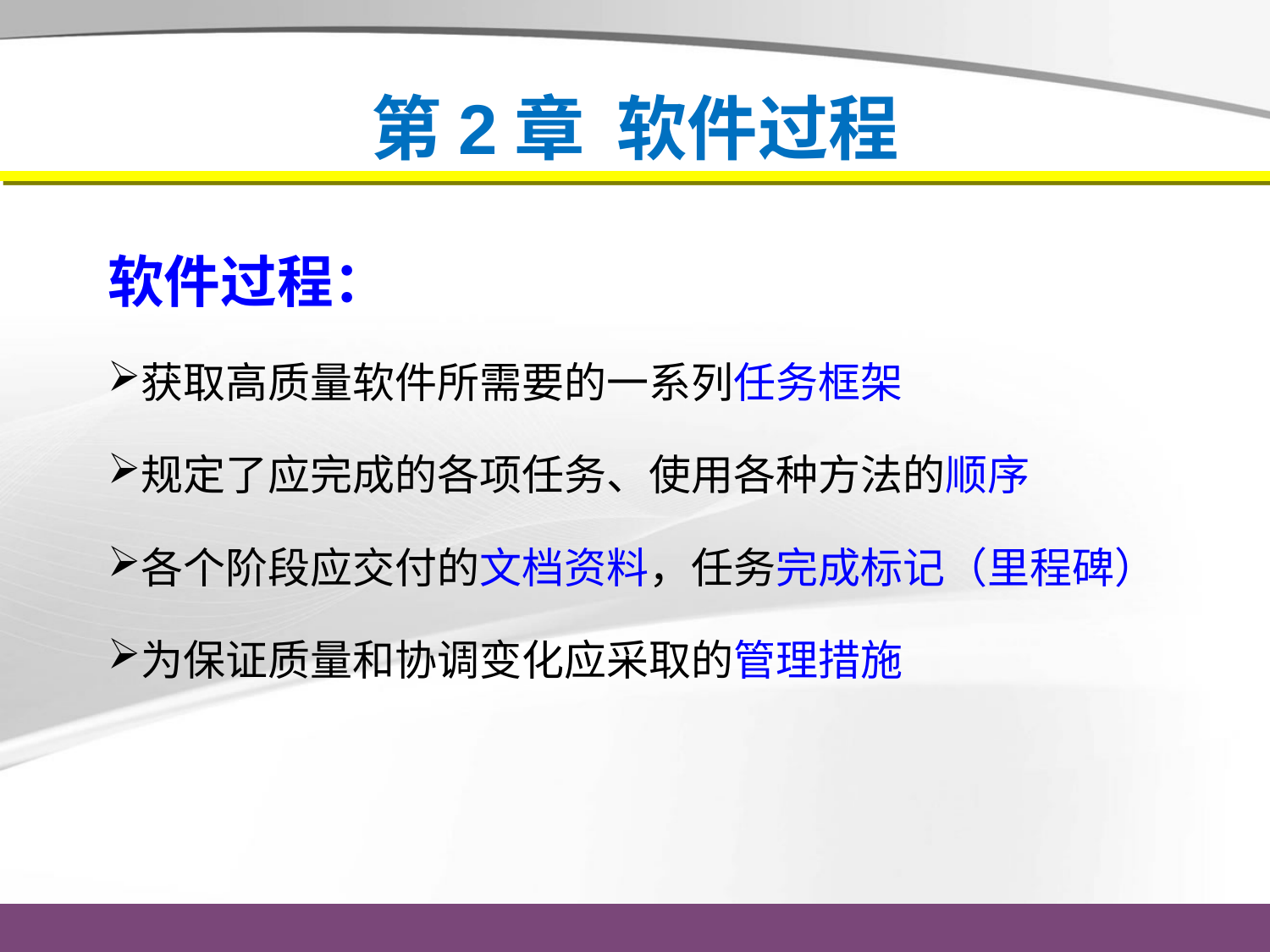

# 第2章  软件过程
软件过程：
获取高质量软件所需要的一系列任务框架
规定了应完成的各项任务、使用各种方法的顺序
各个阶段应交付的文档资料，任务完成标记（里程碑）
为保证质量和协调变化应采取的管理措施